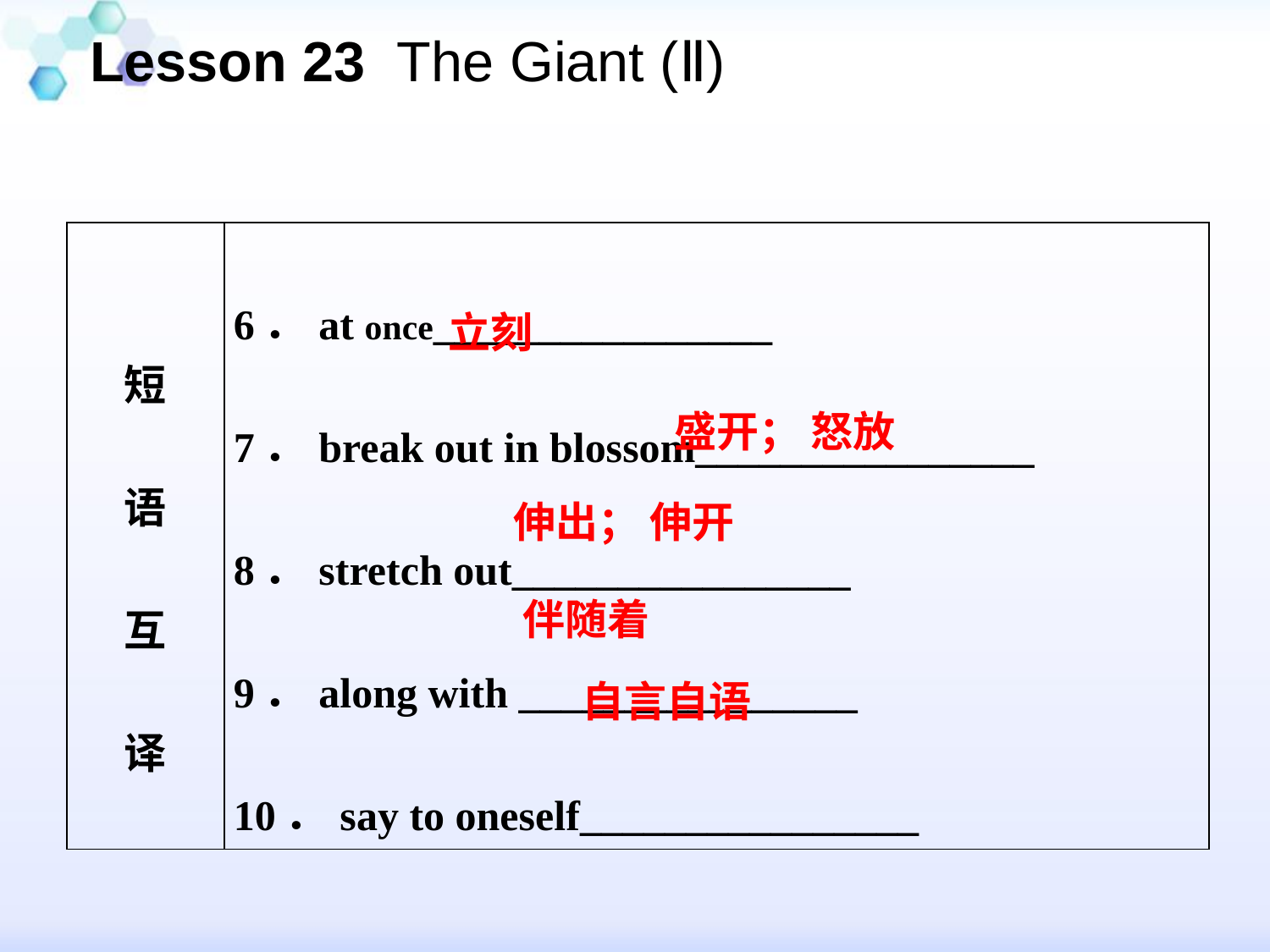

Lesson 23  The Giant (Ⅱ)
#
| 短 语 互 译 | 6．at once\_\_\_\_\_\_\_\_\_\_\_\_\_\_\_\_ 7．break out in blossom\_\_\_\_\_\_\_\_\_\_\_\_\_\_\_\_ 8．stretch out\_\_\_\_\_\_\_\_\_\_\_\_\_\_\_\_ 9．along with \_\_\_\_\_\_\_\_\_\_\_\_\_\_\_\_ 10．say to oneself\_\_\_\_\_\_\_\_\_\_\_\_\_\_\_\_ |
| --- | --- |
立刻
盛开； 怒放
伸出； 伸开
伴随着
自言自语